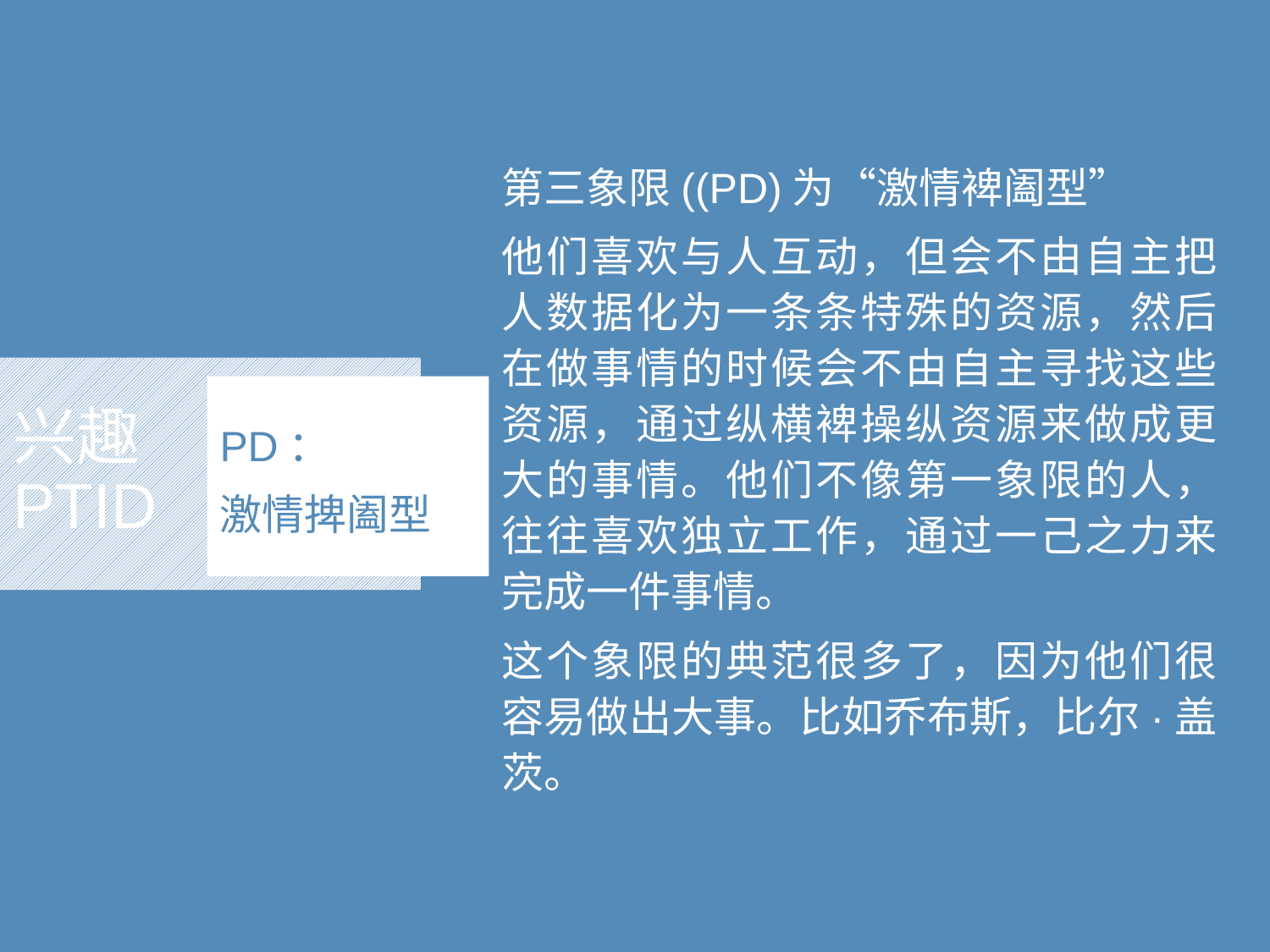

第三象限((PD)为“激情裨阖型”
他们喜欢与人互动，但会不由自主把人数据化为一条条特殊的资源，然后在做事情的时候会不由自主寻找这些资源，通过纵横裨操纵资源来做成更大的事情。他们不像第一象限的人，往往喜欢独立工作，通过一己之力来完成一件事情。
这个象限的典范很多了，因为他们很容易做出大事。比如乔布斯，比尔·盖茨。
# 兴趣 PTID
PD：
激情捭阖型